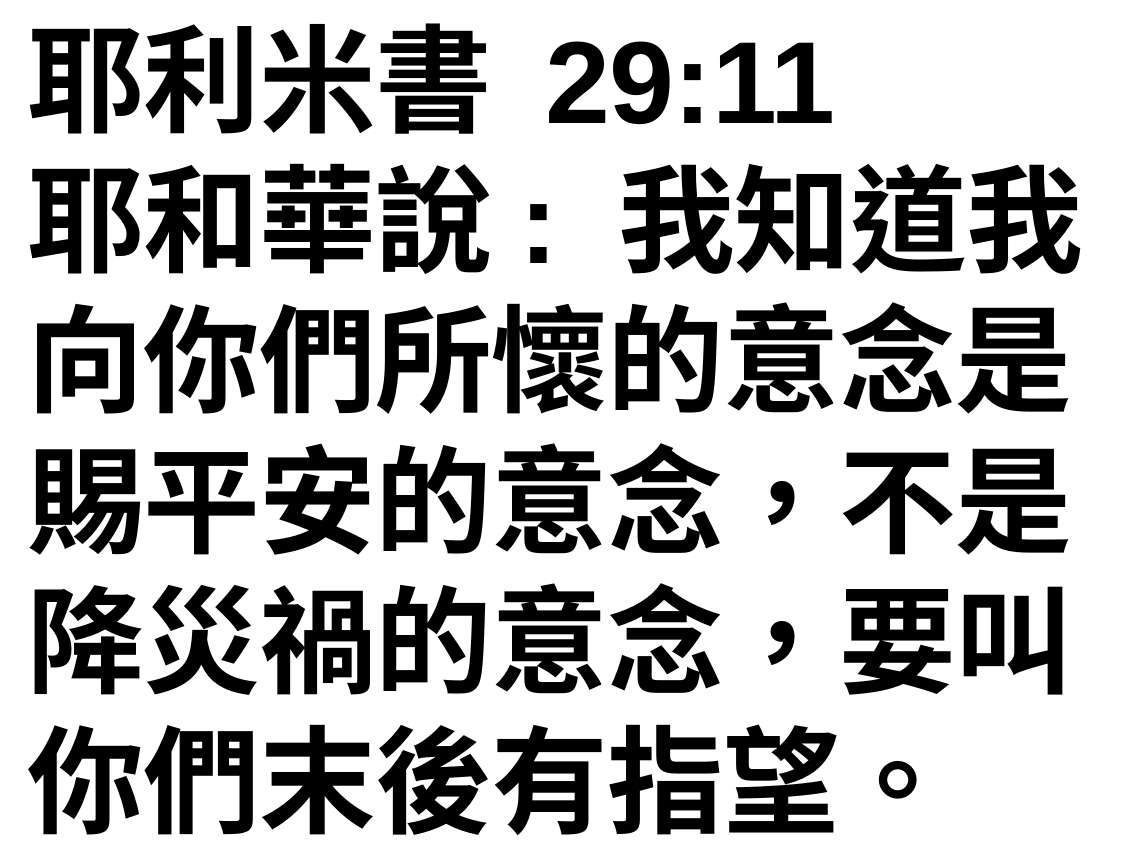

耶利米書 29:11
耶和華說: 我知道我向你們所懷的意念是賜平安的意念，不是降災禍的意念，要叫你們末後有指望。